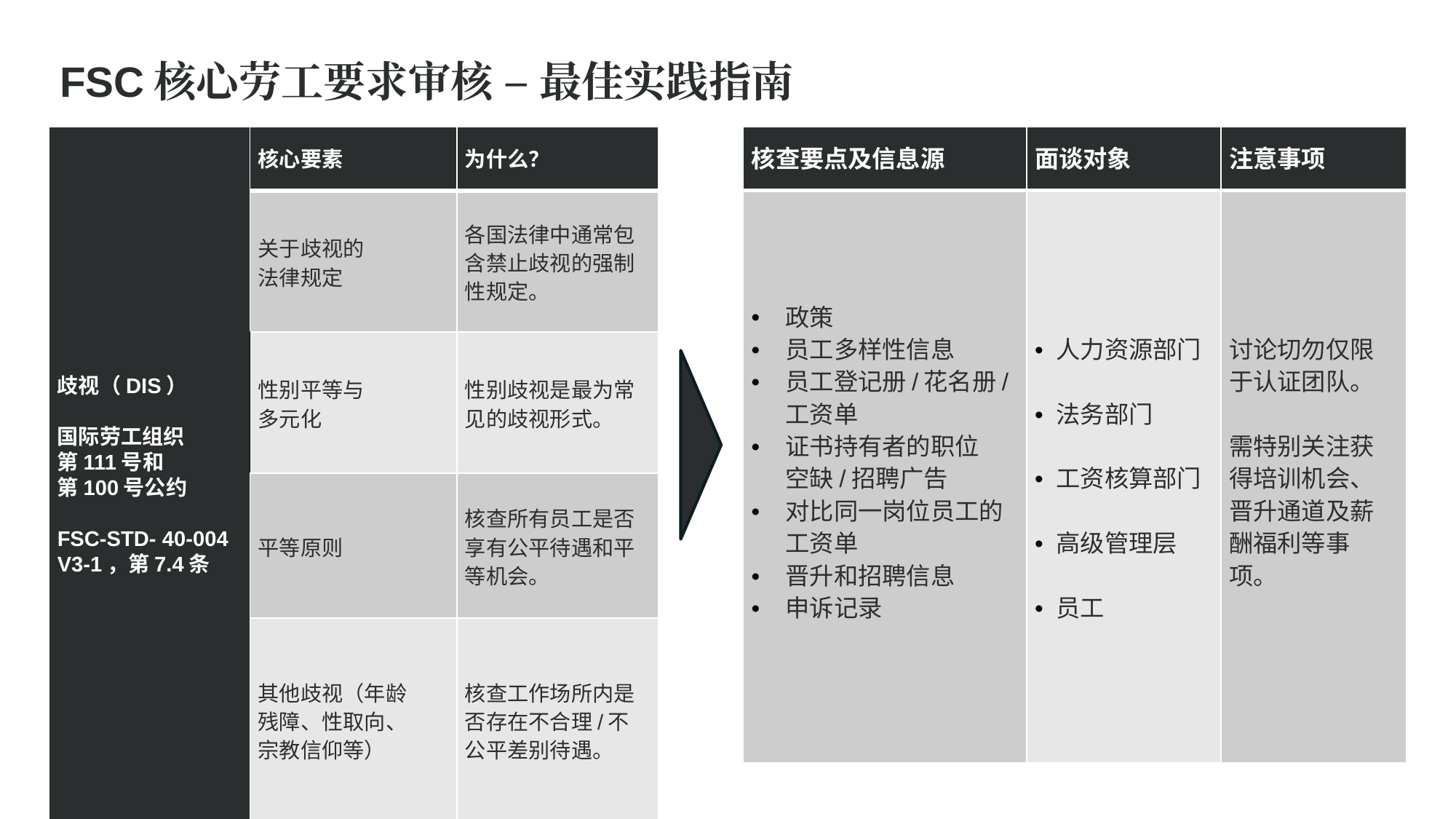

FSC核心劳工要求审核 – 最佳实践指南
| 核查要点及信息源 | 面谈对象 | 注意事项 |
| --- | --- | --- |
| 政策 员工多样性信息 员工登记册/花名册/ 工资单 证书持有者的职位 空缺/招聘广告 对比同一岗位员工的工资单 晋升和招聘信息 申诉记录 | 人力资源部门 法务部门 工资核算部门 高级管理层 员工 | 讨论切勿仅限于认证团队。 需特别关注获得培训机会、晋升通道及薪酬福利等事项。 |
| 歧视（DIS） 国际劳工组织 第111号和 第100号公约 FSC-STD- 40-004 V3-1，第7.4条 | 核心要素 | 为什么？ |
| --- | --- | --- |
| 歧视 | 关于歧视的 法律规定 | 各国法律中通常包含禁止歧视的强制性规定。 |
|  | 性别平等与 多元化 | 性别歧视是最为常见的歧视形式。 |
|  | 平等原则 | 核查所有员工是否享有公平待遇和平等机会。 |
|  | 其他歧视（年龄 残障、性取向、 宗教信仰等） | 核查工作场所内是否存在不合理/不公平差别待遇。 |